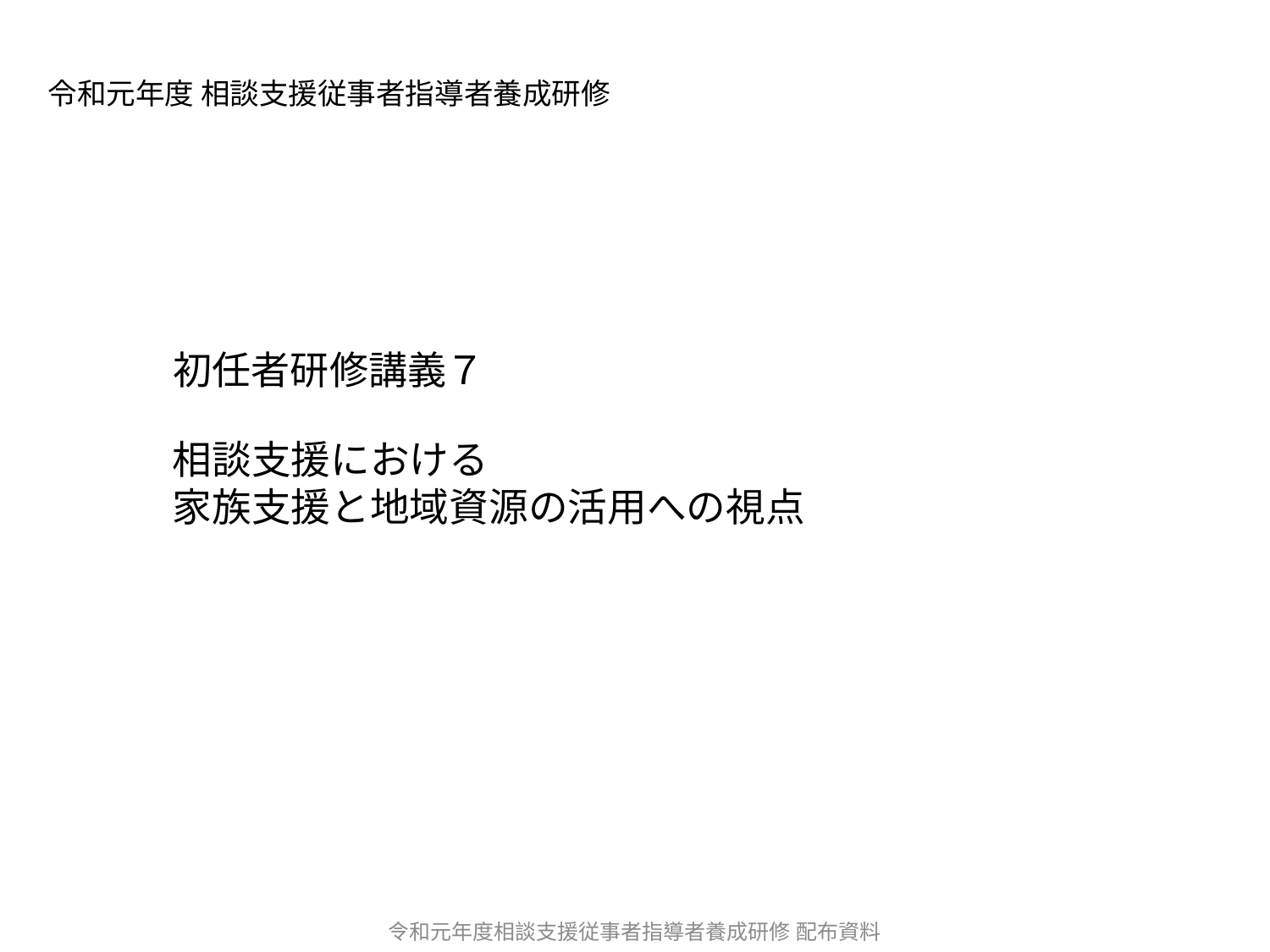

令和元年度 相談支援従事者指導者養成研修
初任者研修講義７
相談支援における
家族支援と地域資源の活用への視点
令和元年度相談支援従事者指導者養成研修 配布資料